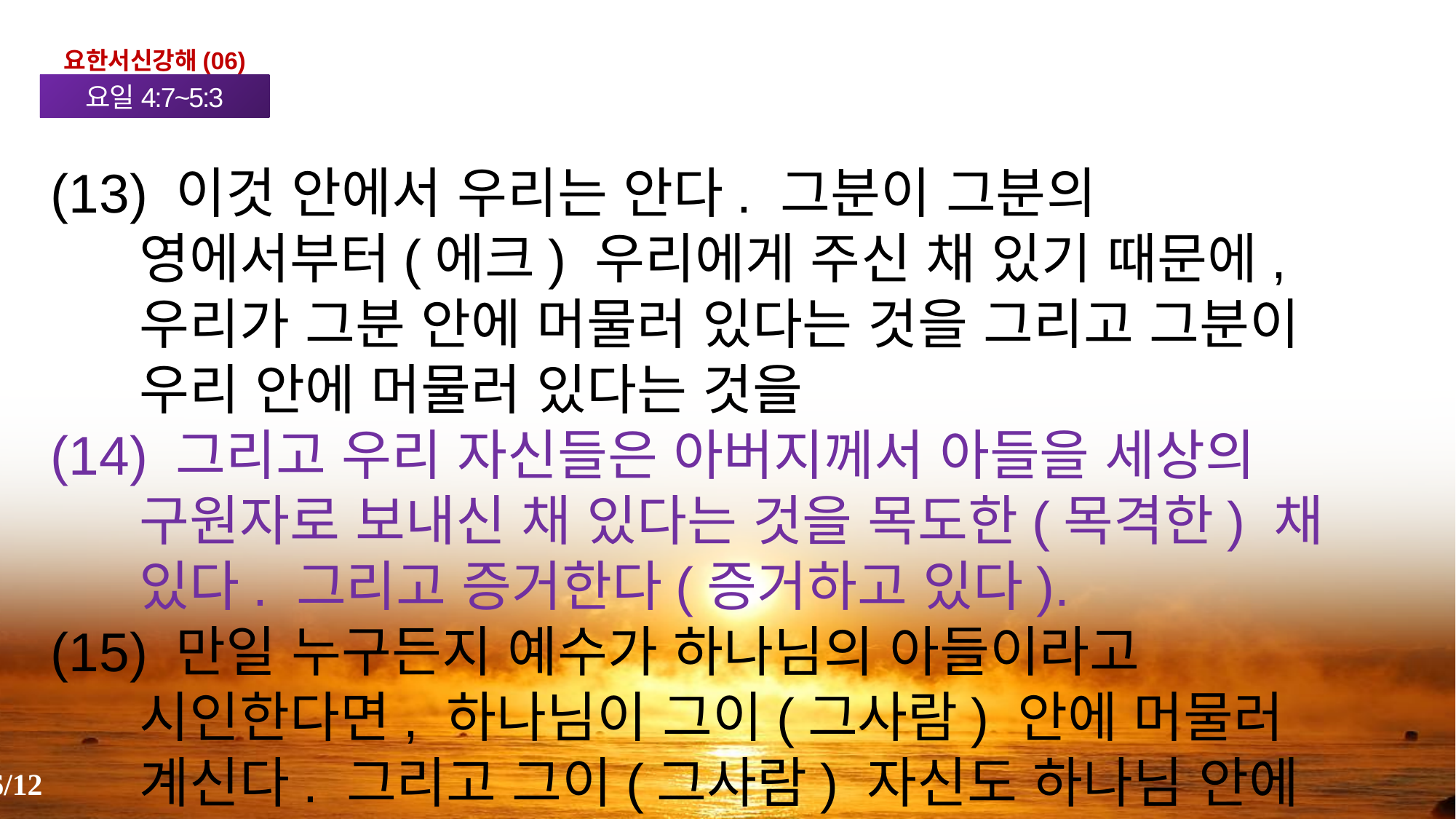

요한서신강해(06)
요일4:7~5:3

(13) 이것 안에서 우리는 안다. 그분이 그분의 영에서부터(에크) 우리에게 주신 채 있기 때문에, 우리가 그분 안에 머물러 있다는 것을 그리고 그분이 우리 안에 머물러 있다는 것을
(14) 그리고 우리 자신들은 아버지께서 아들을 세상의 구원자로 보내신 채 있다는 것을 목도한(목격한) 채 있다. 그리고 증거한다(증거하고 있다).
(15) 만일 누구든지 예수가 하나님의 아들이라고 시인한다면, 하나님이 그이(그사람) 안에 머물러 계신다. 그리고 그이(그사람) 자신도 하나님 안에 [머물러 있다]